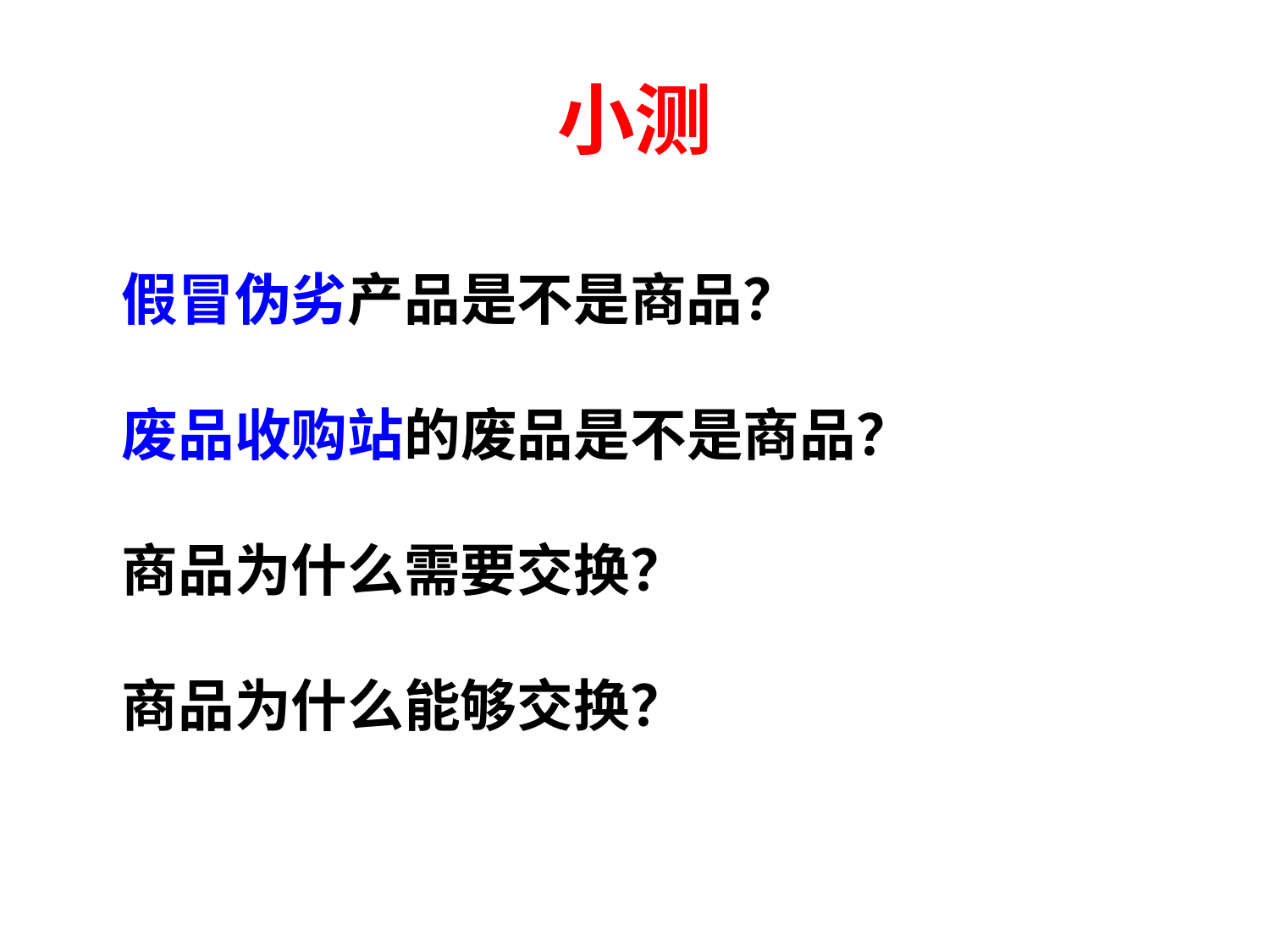

小测
假冒伪劣产品是不是商品？

废品收购站的废品是不是商品？

商品为什么需要交换？

商品为什么能够交换？